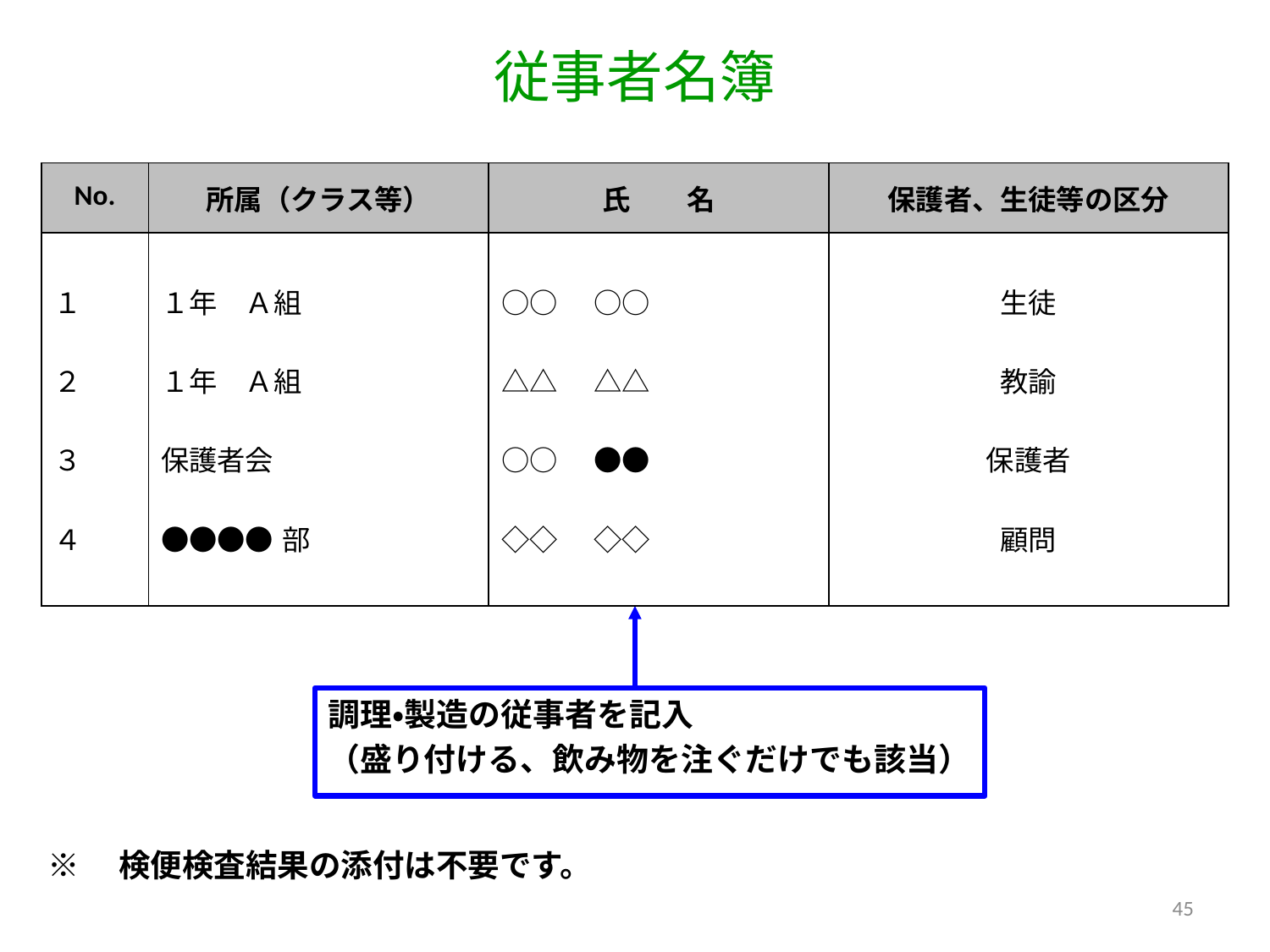

従事者名簿

| No. | 所属（クラス等） | 氏　　名 | 保護者、生徒等の区分 |
| --- | --- | --- | --- |
| １ ２ ３ ４ | １年　Ａ組 １年　Ａ組 保護者会 ●●●●部 | ○○　○○ △△　△△ ○○　●● ◇◇　◇◇ | 生徒 教諭 保護者 顧問 |
調理・製造の従事者を記入
（盛り付ける、飲み物を注ぐだけでも該当）

※　検便検査結果の添付は不要です。
45